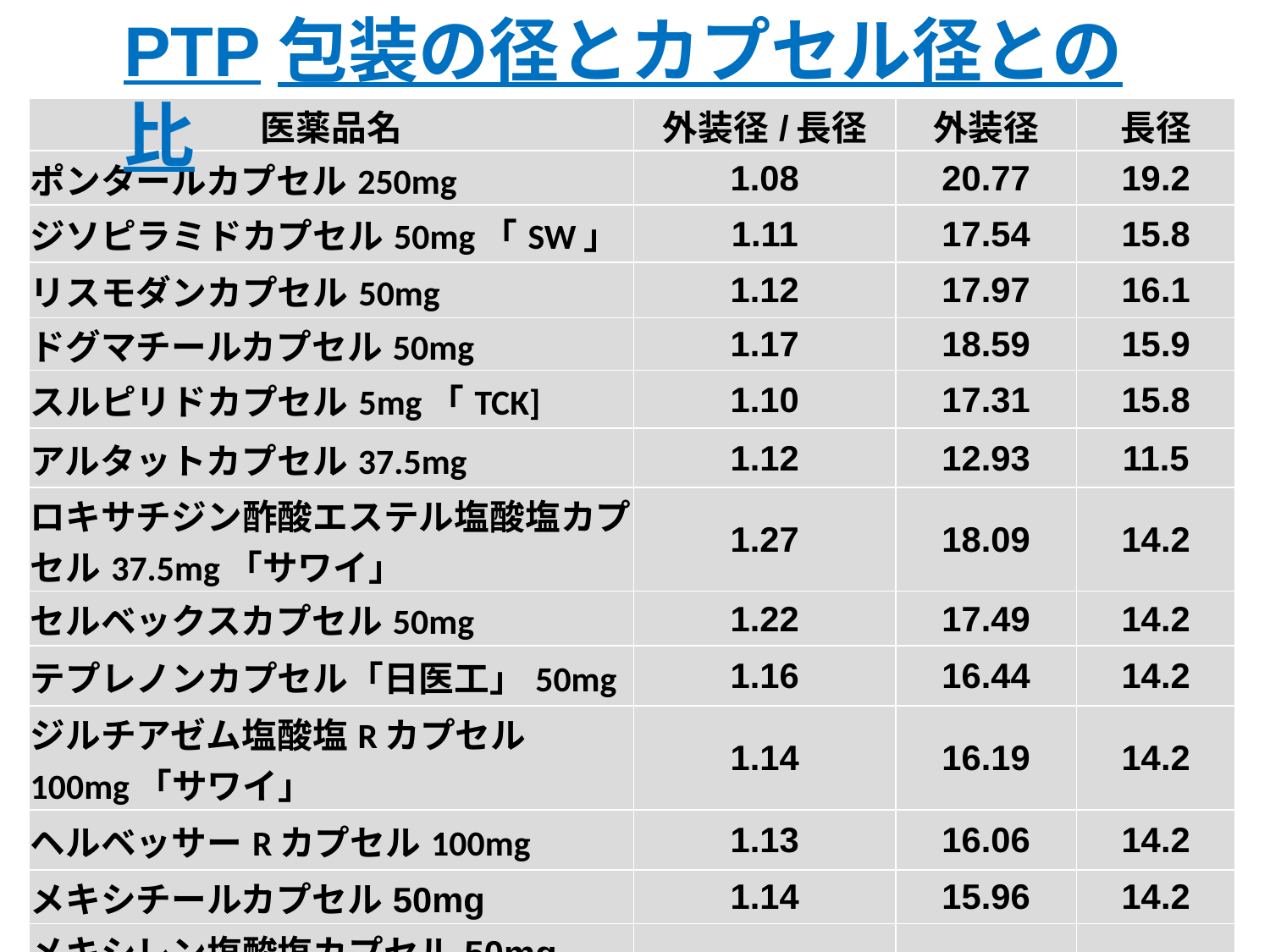

PTP包装の径とカプセル径との比
| 医薬品名 | 外装径/長径 | 外装径 | 長径 |
| --- | --- | --- | --- |
| ポンタールカプセル250mg | 1.08 | 20.77 | 19.2 |
| ジソピラミドカプセル50mg「SW」 | 1.11 | 17.54 | 15.8 |
| リスモダンカプセル50mg | 1.12 | 17.97 | 16.1 |
| ドグマチールカプセル50mg | 1.17 | 18.59 | 15.9 |
| スルピリドカプセル5mg「TCK] | 1.10 | 17.31 | 15.8 |
| アルタットカプセル37.5mg | 1.12 | 12.93 | 11.5 |
| ロキサチジン酢酸エステル塩酸塩カプセル37.5mg「サワイ」 | 1.27 | 18.09 | 14.2 |
| セルベックスカプセル50mg | 1.22 | 17.49 | 14.2 |
| テプレノンカプセル「日医工」50mg | 1.16 | 16.44 | 14.2 |
| ジルチアゼム塩酸塩Rカプセル100mg「サワイ」 | 1.14 | 16.19 | 14.2 |
| ヘルベッサーRカプセル100mg | 1.13 | 16.06 | 14.2 |
| メキシチールカプセル50mg | 1.14 | 15.96 | 14.2 |
| メキシレン塩酸塩カプセル50mg「サワイ」 | 1.26 | 17.82 | 14.2 |